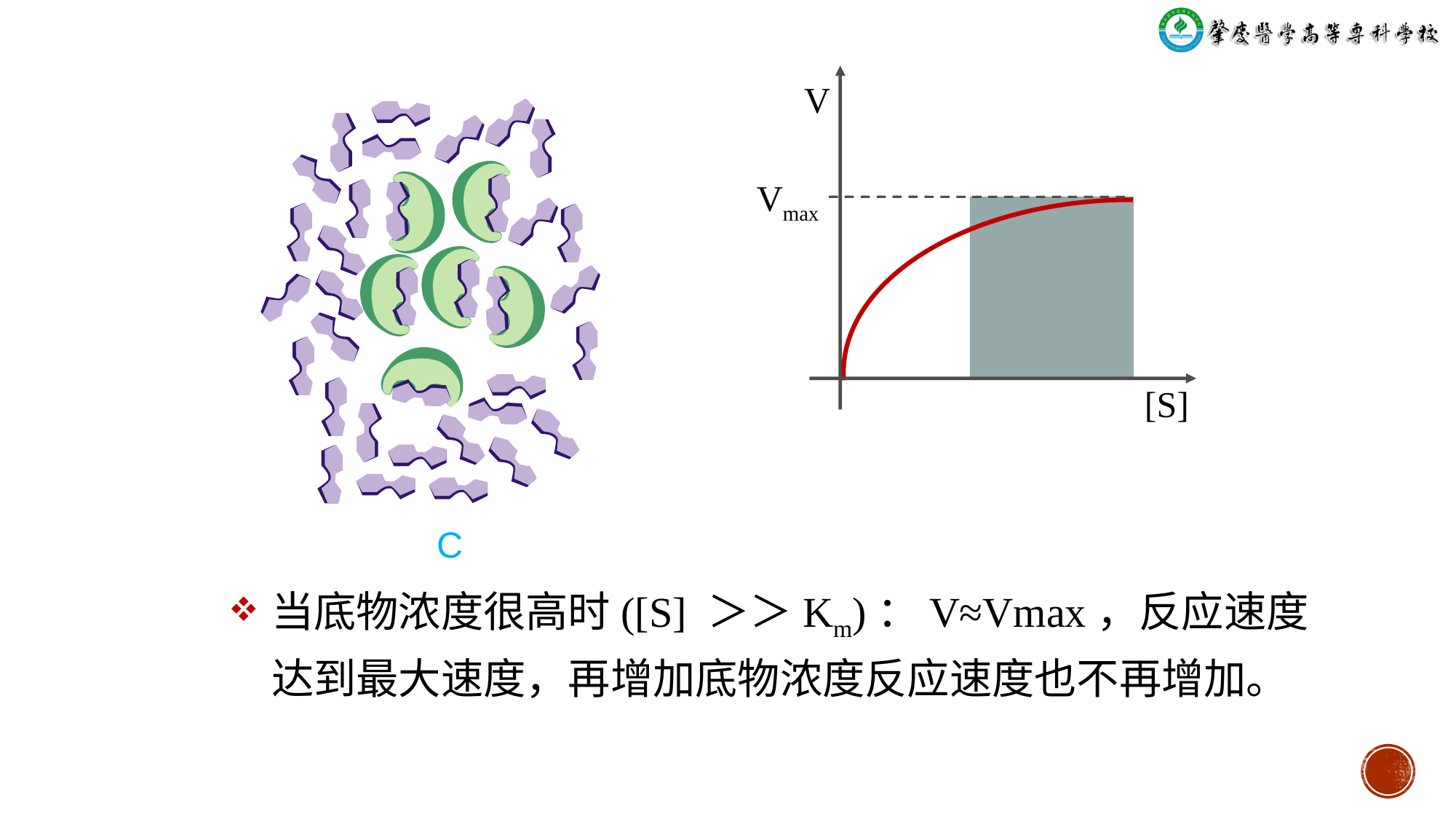

V

Vmax

[S]

C
当底物浓度很高时([S] ＞＞Km)：V≈Vmax，反应速度达到最大速度，再增加底物浓度反应速度也不再增加。